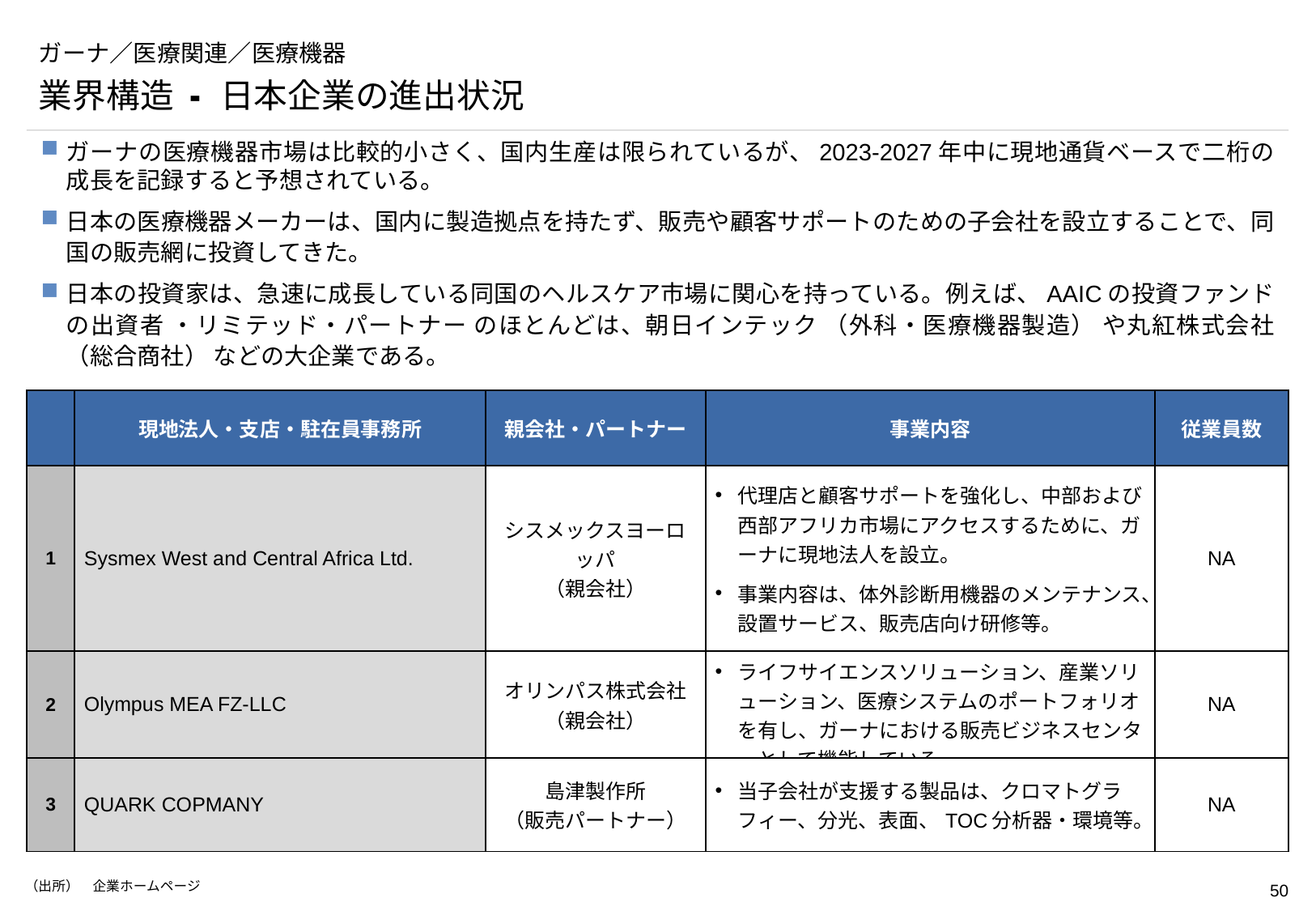

# ガーナ／医療関連／医療機器
業界構造 - 日本企業の進出状況
ガーナの医療機器市場は比較的小さく、国内生産は限られているが、2023-2027年中に現地通貨ベースで二桁の成長を記録すると予想されている。
日本の医療機器メーカーは、国内に製造拠点を持たず、販売や顧客サポートのための子会社を設立することで、同国の販売網に投資してきた。
日本の投資家は、急速に成長している同国のヘルスケア市場に関心を持っている。例えば、AAICの投資ファンドの出資者 ・リミテッド・パートナー のほとんどは、朝日インテック （外科・医療機器製造） や丸紅株式会社 （総合商社） などの大企業である。
|  | 現地法人・支店・駐在員事務所 | 親会社・パートナー | 事業内容 | 従業員数 |
| --- | --- | --- | --- | --- |
| 1 | Sysmex West and Central Africa Ltd. | シスメックスヨーロッパ （親会社） | 代理店と顧客サポートを強化し、中部および西部アフリカ市場にアクセスするために、ガーナに現地法人を設立。 事業内容は、体外診断用機器のメンテナンス、設置サービス、販売店向け研修等。 | NA |
| 2 | Olympus MEA FZ-LLC | オリンパス株式会社 （親会社） | ライフサイエンスソリューション、産業ソリューション、医療システムのポートフォリオを有し、ガーナにおける販売ビジネスセンターとして機能している。 | NA |
| 3 | QUARK COPMANY | 島津製作所 （販売パートナー） | 当子会社が支援する製品は、クロマトグラフィー、分光、表面、TOC分析器・環境等。 | NA |
（出所）　企業ホームページ